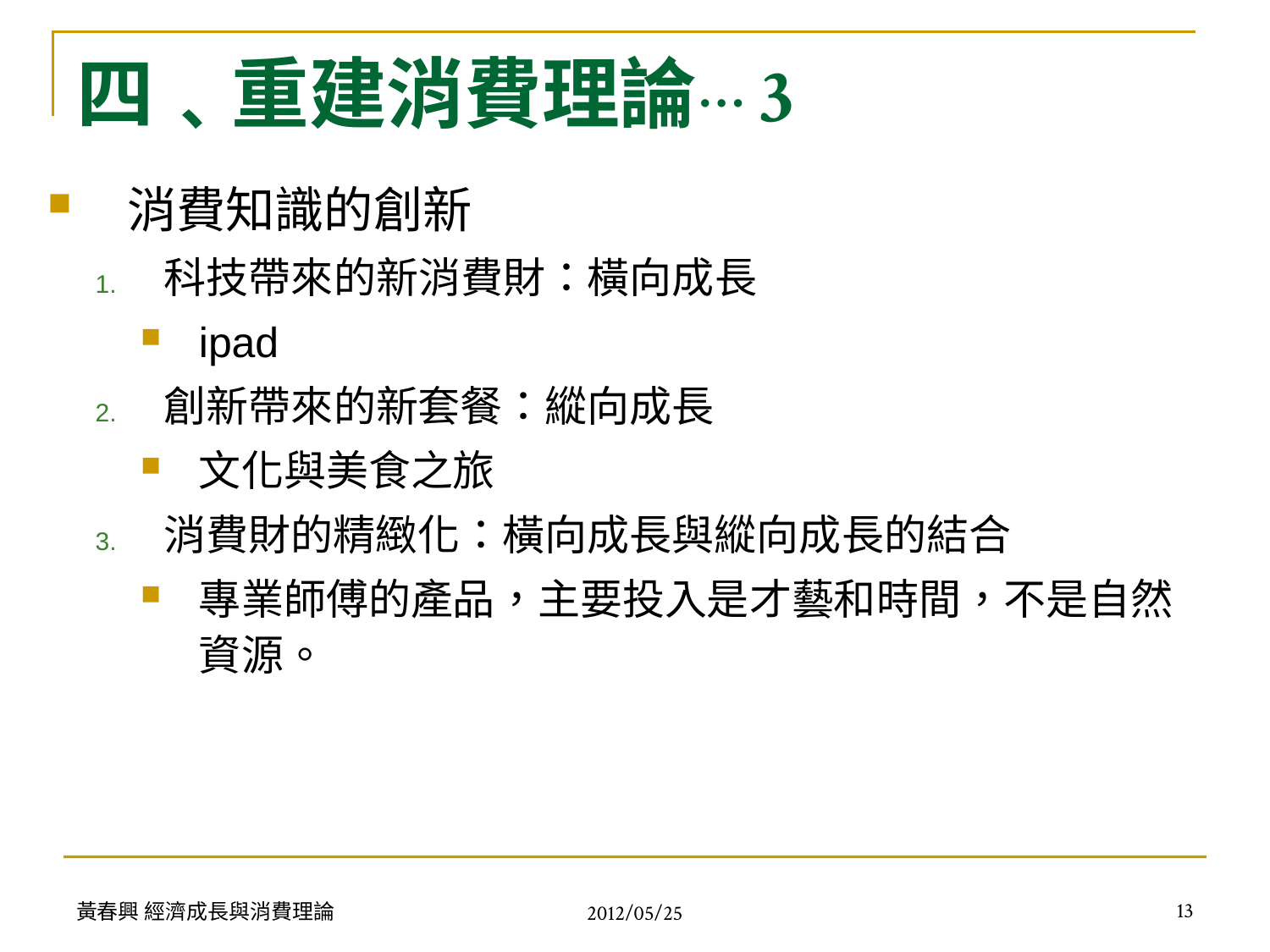

# 四﹑重建消費理論…3
消費知識的創新
科技帶來的新消費財：橫向成長
ipad
創新帶來的新套餐：縱向成長
文化與美食之旅
消費財的精緻化：橫向成長與縱向成長的結合
專業師傅的產品，主要投入是才藝和時間，不是自然資源。
黃春興 經濟成長與消費理論
13
2012/05/25